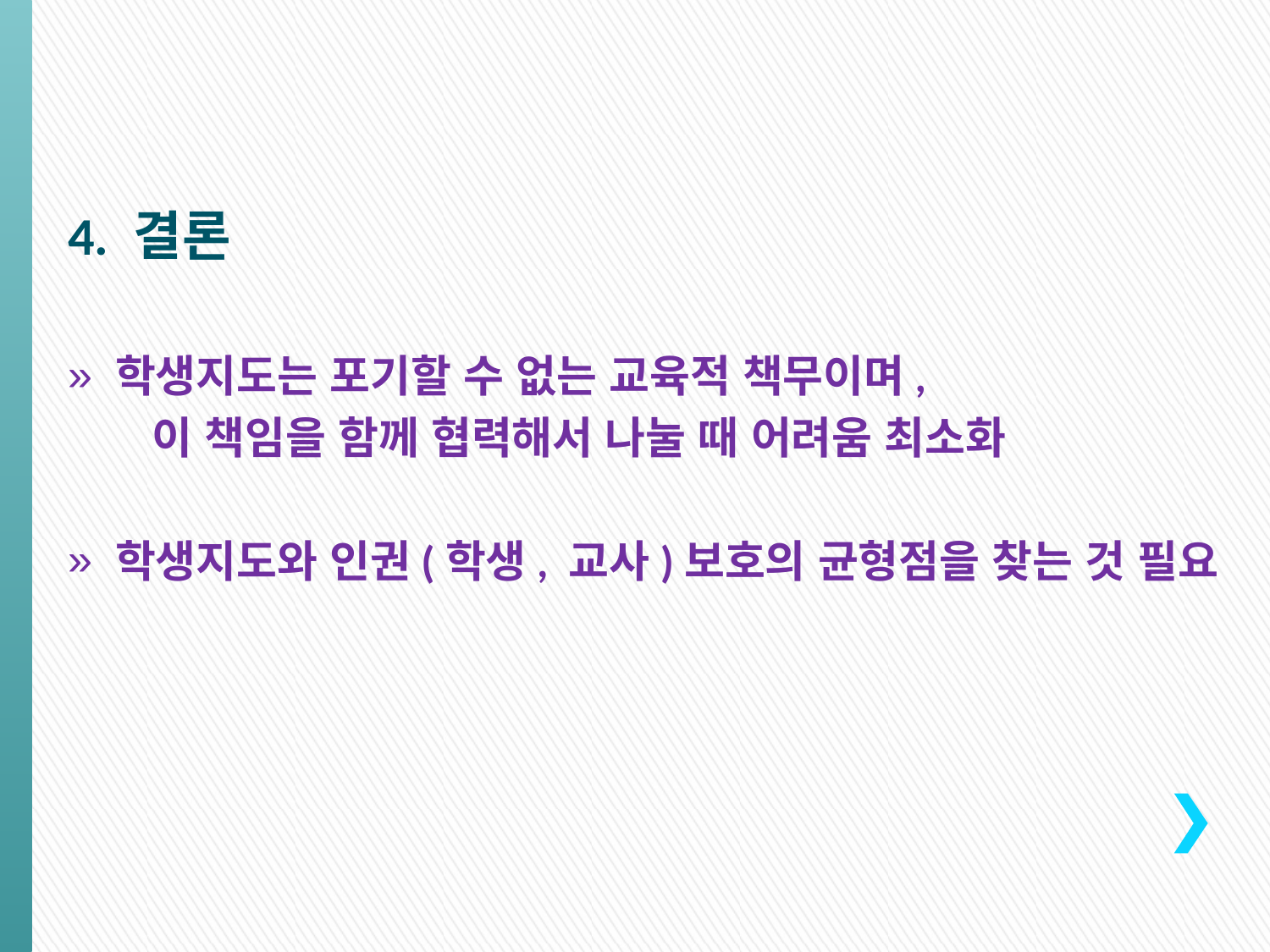

4. 결론

학생지도는 포기할 수 없는 교육적 책무이며,
      이 책임을 함께 협력해서 나눌 때 어려움 최소화

학생지도와 인권(학생, 교사)보호의 균형점을 찾는 것 필요